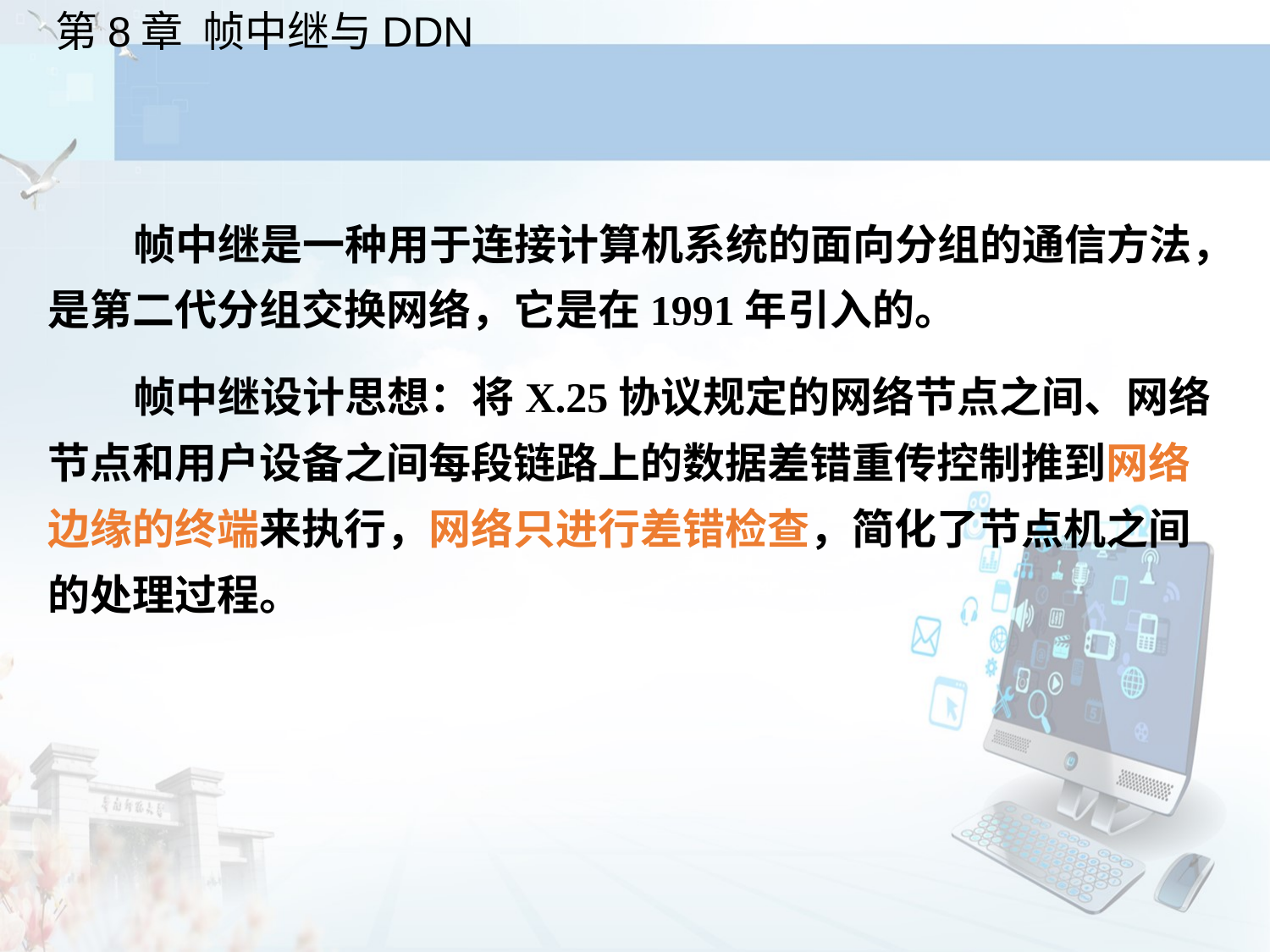

帧中继是一种用于连接计算机系统的面向分组的通信方法，是第二代分组交换网络，它是在1991年引入的。
        帧中继设计思想：将X.25协议规定的网络节点之间、网络节点和用户设备之间每段链路上的数据差错重传控制推到网络边缘的终端来执行，网络只进行差错检查，简化了节点机之间的处理过程。